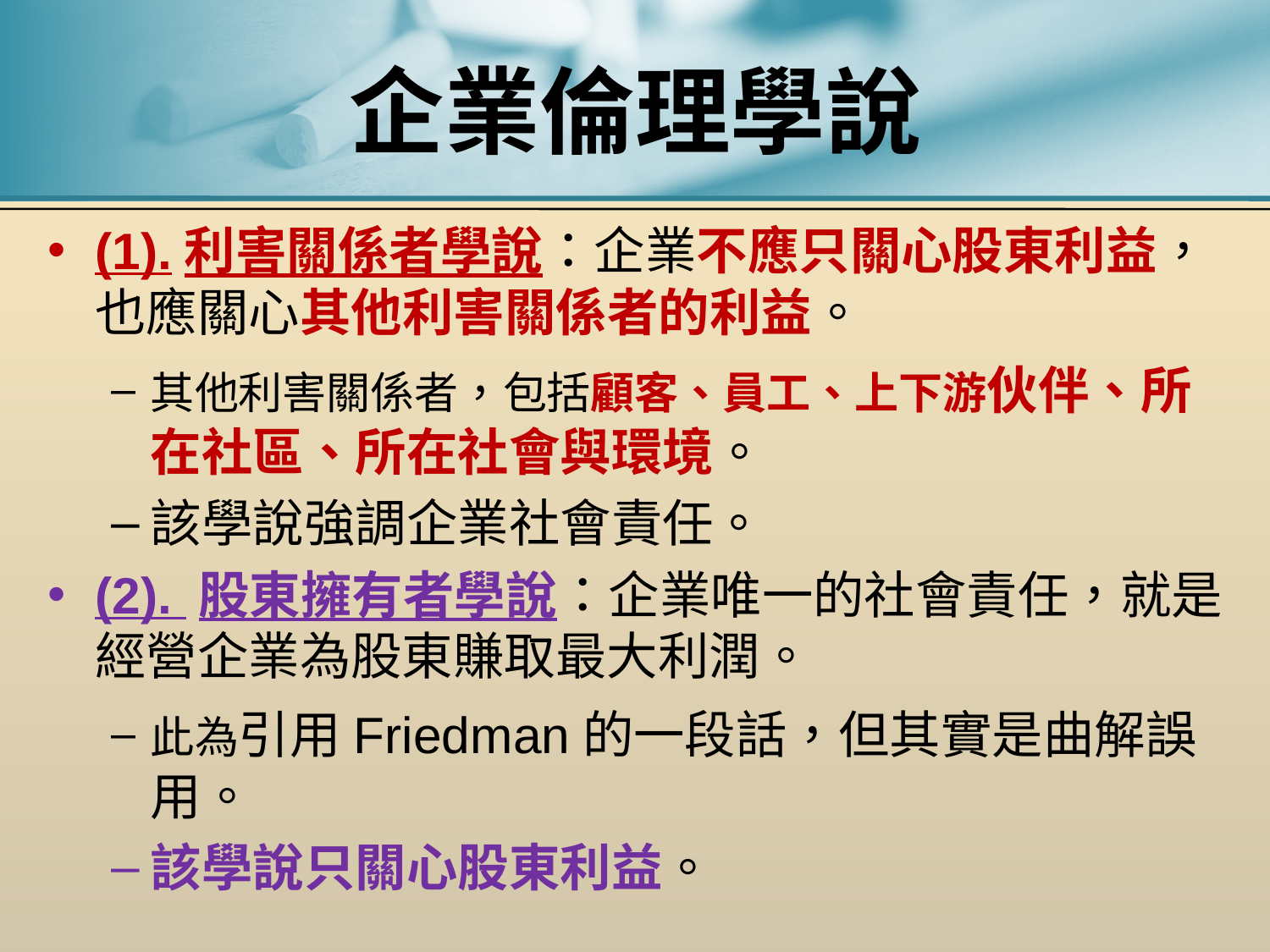

# 企業倫理學說
(1).利害關係者學說：企業不應只關心股東利益，也應關心其他利害關係者的利益。
其他利害關係者，包括顧客、員工、上下游伙伴、所在社區、所在社會與環境。
該學說強調企業社會責任。
(2). 股東擁有者學說：企業唯一的社會責任，就是經營企業為股東賺取最大利潤。
此為引用Friedman的一段話，但其實是曲解誤用。
該學說只關心股東利益。